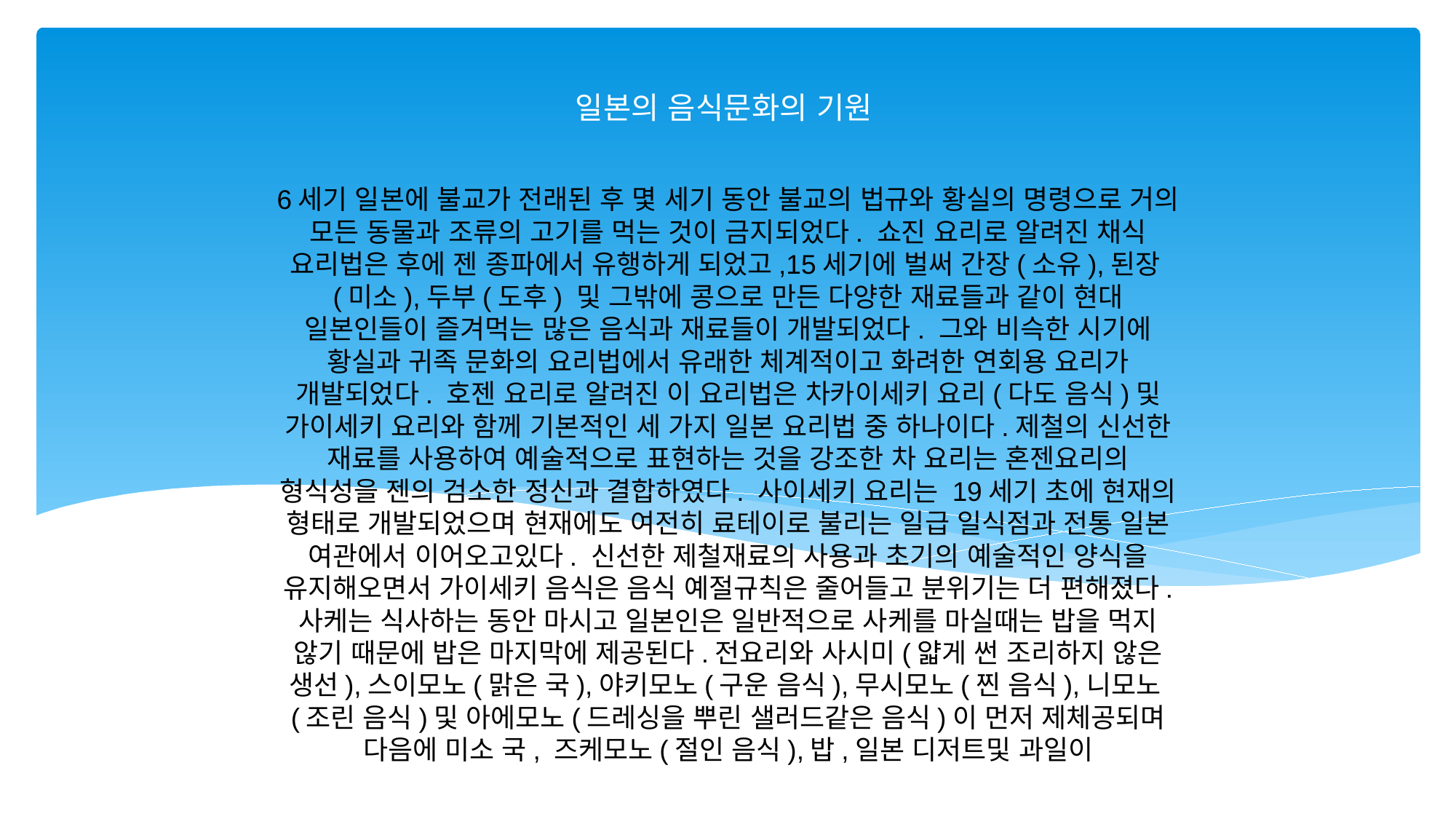

일본의 음식문화의 기원
# 6세기 일본에 불교가 전래된 후 몇 세기 동안 불교의 법규와 황실의 명령으로 거의 모든 동물과 조류의 고기를 먹는 것이 금지되었다. 쇼진 요리로 알려진 채식 요리법은 후에 젠 종파에서 유행하게 되었고,15세기에 벌써 간장(소유),된장(미소),두부(도후) 및 그밖에 콩으로 만든 다양한 재료들과 같이 현대 일본인들이 즐겨먹는 많은 음식과 재료들이 개발되었다. 그와 비슥한 시기에 황실과 귀족 문화의 요리법에서 유래한 체계적이고 화려한 연회용 요리가 개발되었다. 호젠 요리로 알려진 이 요리법은 차카이세키 요리(다도 음식)및 가이세키 요리와 함께 기본적인 세 가지 일본 요리법 중 하나이다.제철의 신선한 재료를 사용하여 예술적으로 표현하는 것을 강조한 차 요리는 혼젠요리의 형식성을 젠의 검소한 정신과 결합하였다. 사이세키 요리는 19세기 초에 현재의 형태로 개발되었으며 현재에도 여전히 료테이로 불리는 일급 일식점과 전통 일본 여관에서 이어오고있다. 신선한 제철재료의 사용과 초기의 예술적인 양식을 유지해오면서 가이세키 음식은 음식 예절규칙은 줄어들고 분위기는 더 편해졌다. 사케는 식사하는 동안 마시고 일본인은 일반적으로 사케를 마실때는 밥을 먹지 않기 때문에 밥은 마지막에 제공된다.전요리와 사시미(얇게 썬 조리하지 않은 생선),스이모노(맑은 국),야키모노(구운 음식),무시모노(찐 음식),니모노(조린 음식)및 아에모노(드레싱을 뿌린 샐러드같은 음식)이 먼저 제체공되며 다음에 미소 국, 즈케모노(절인 음식),밥,일본 디저트및 과일이